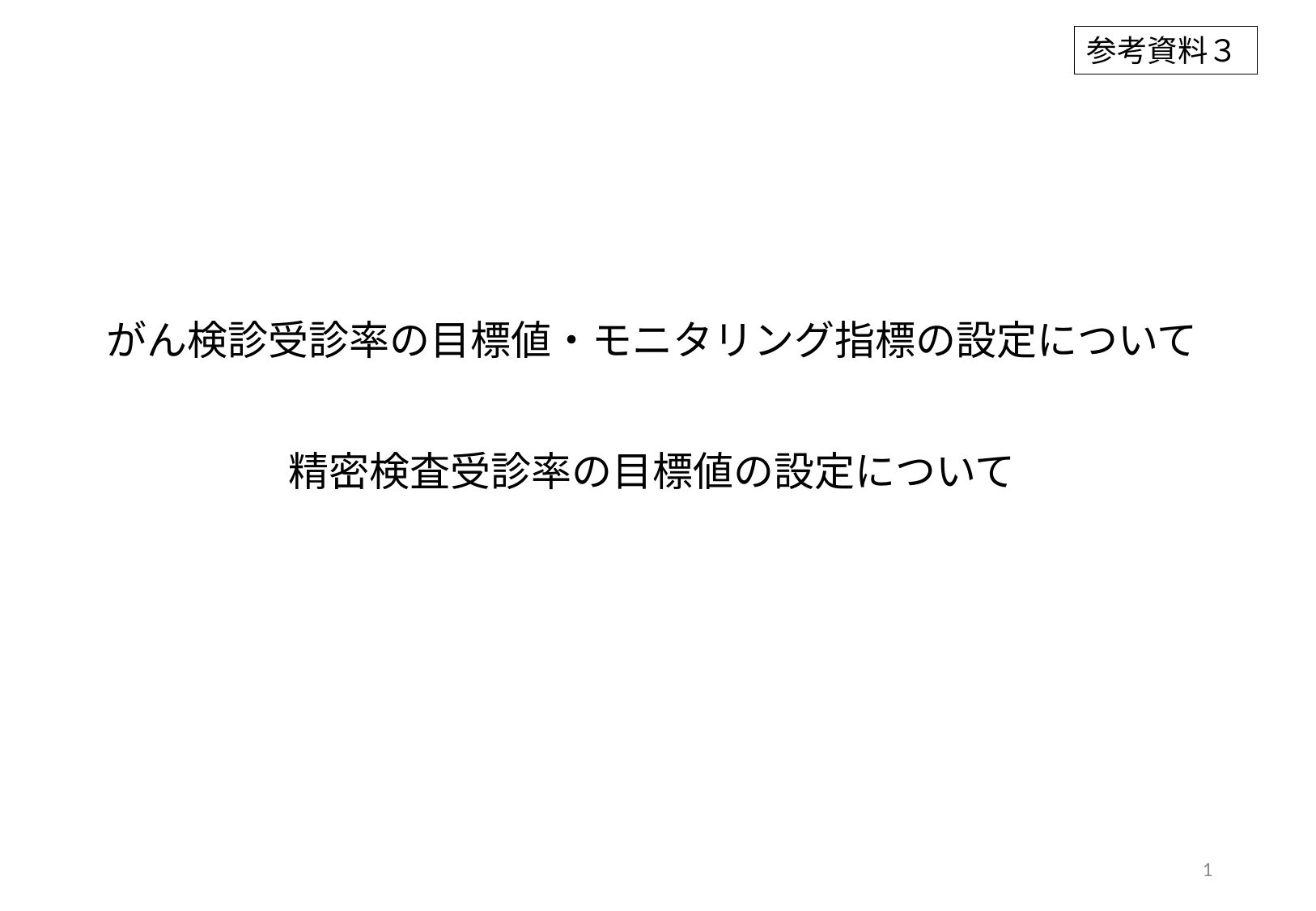

参考資料３
# がん検診受診率の目標値・モニタリング指標の設定について 精密検査受診率の目標値の設定について
1